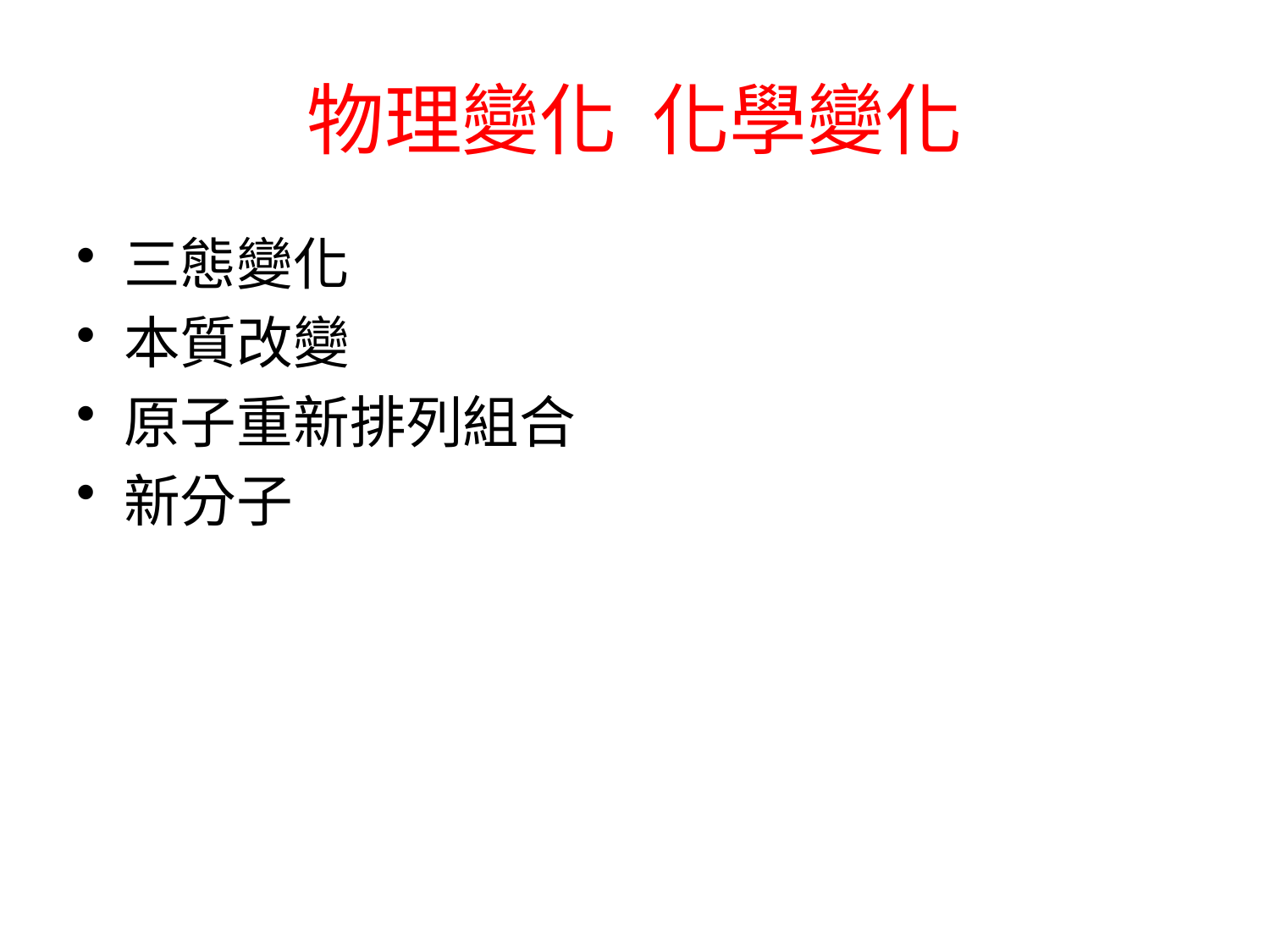

# 物理變化  化學變化
三態變化
本質改變
原子重新排列組合
新分子